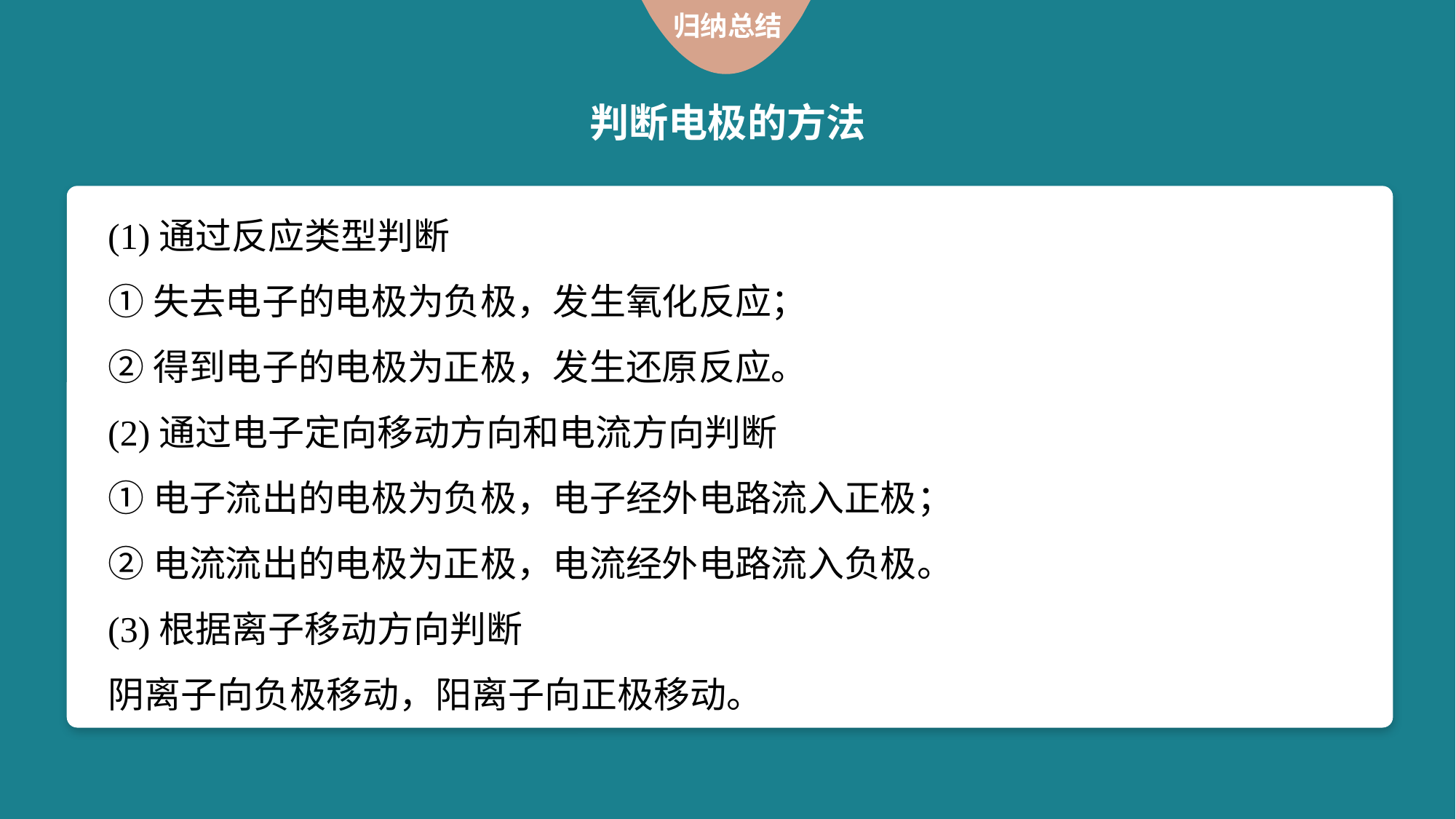

归纳总结
判断电极的方法
(1)通过反应类型判断
①失去电子的电极为负极，发生氧化反应；
②得到电子的电极为正极，发生还原反应。
(2)通过电子定向移动方向和电流方向判断
①电子流出的电极为负极，电子经外电路流入正极；
②电流流出的电极为正极，电流经外电路流入负极。
(3)根据离子移动方向判断
阴离子向负极移动，阳离子向正极移动。